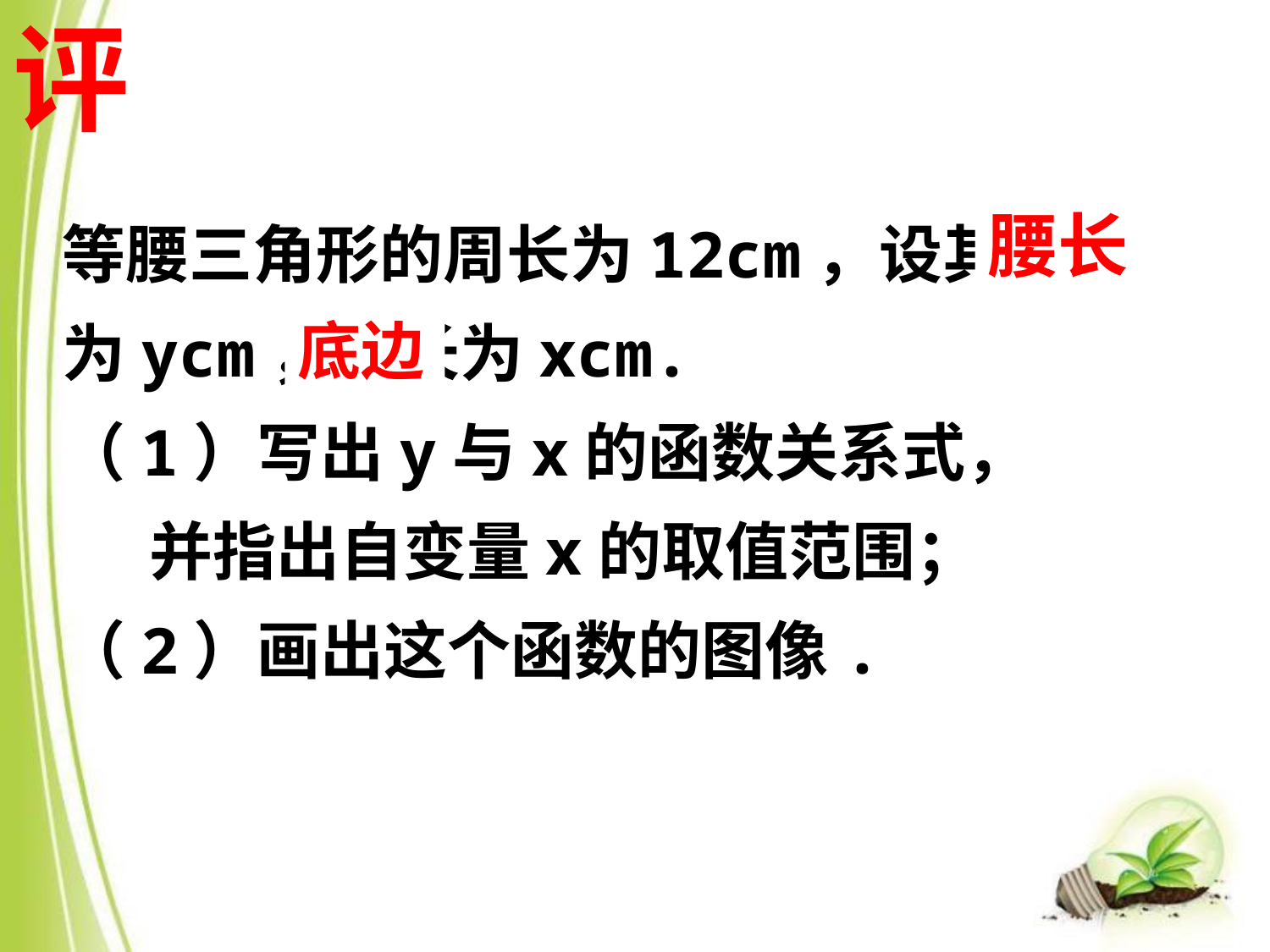

评
等腰三角形的周长为12cm，设其底边长
为ycm，腰长为xcm.
（1）写出y与x的函数关系式，
     并指出自变量x的取值范围；
（2）画出这个函数的图像.
腰长
底边